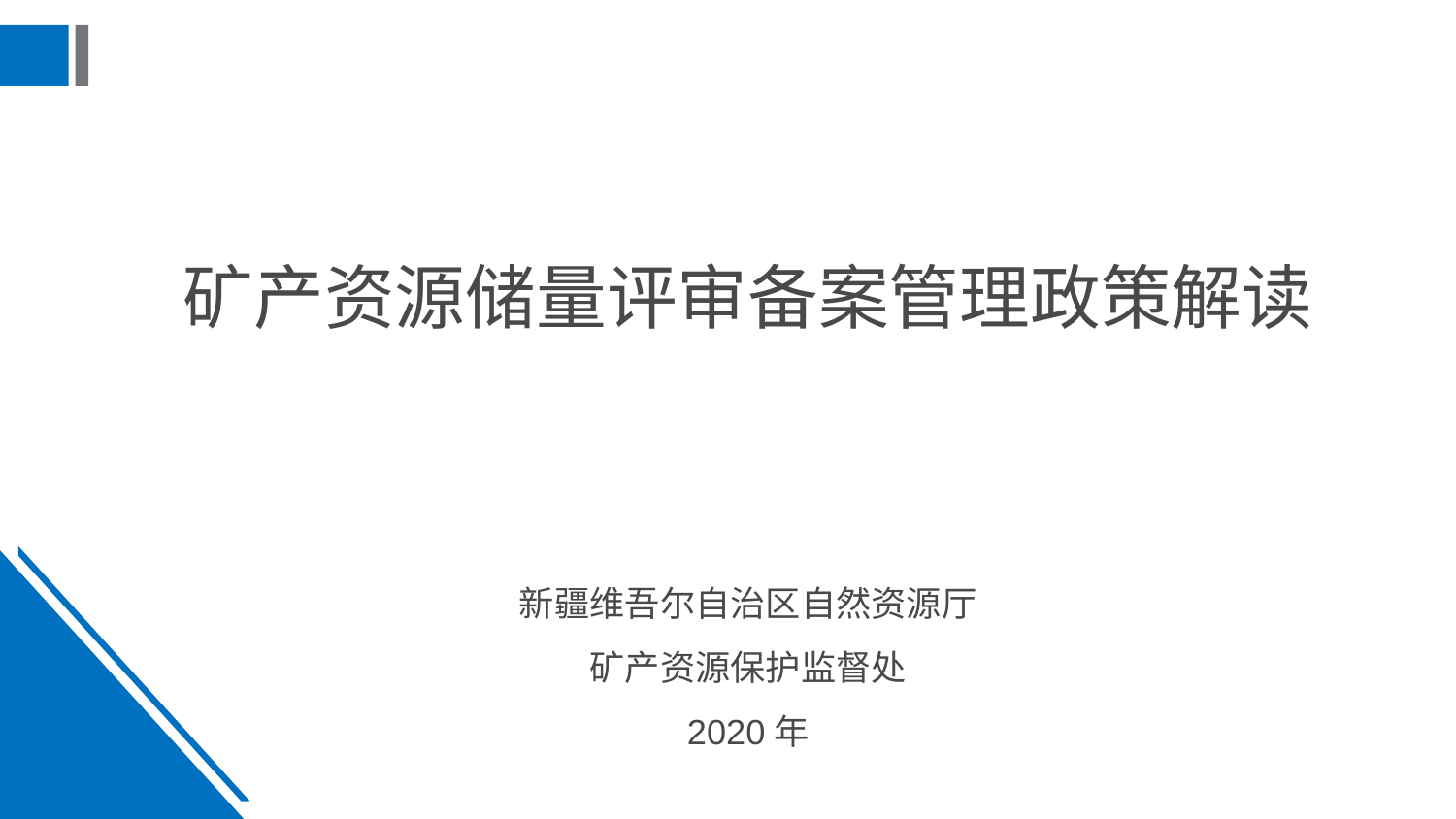

矿产资源储量评审备案管理政策解读

新疆维吾尔自治区自然资源厅
矿产资源保护监督处
2020年
1